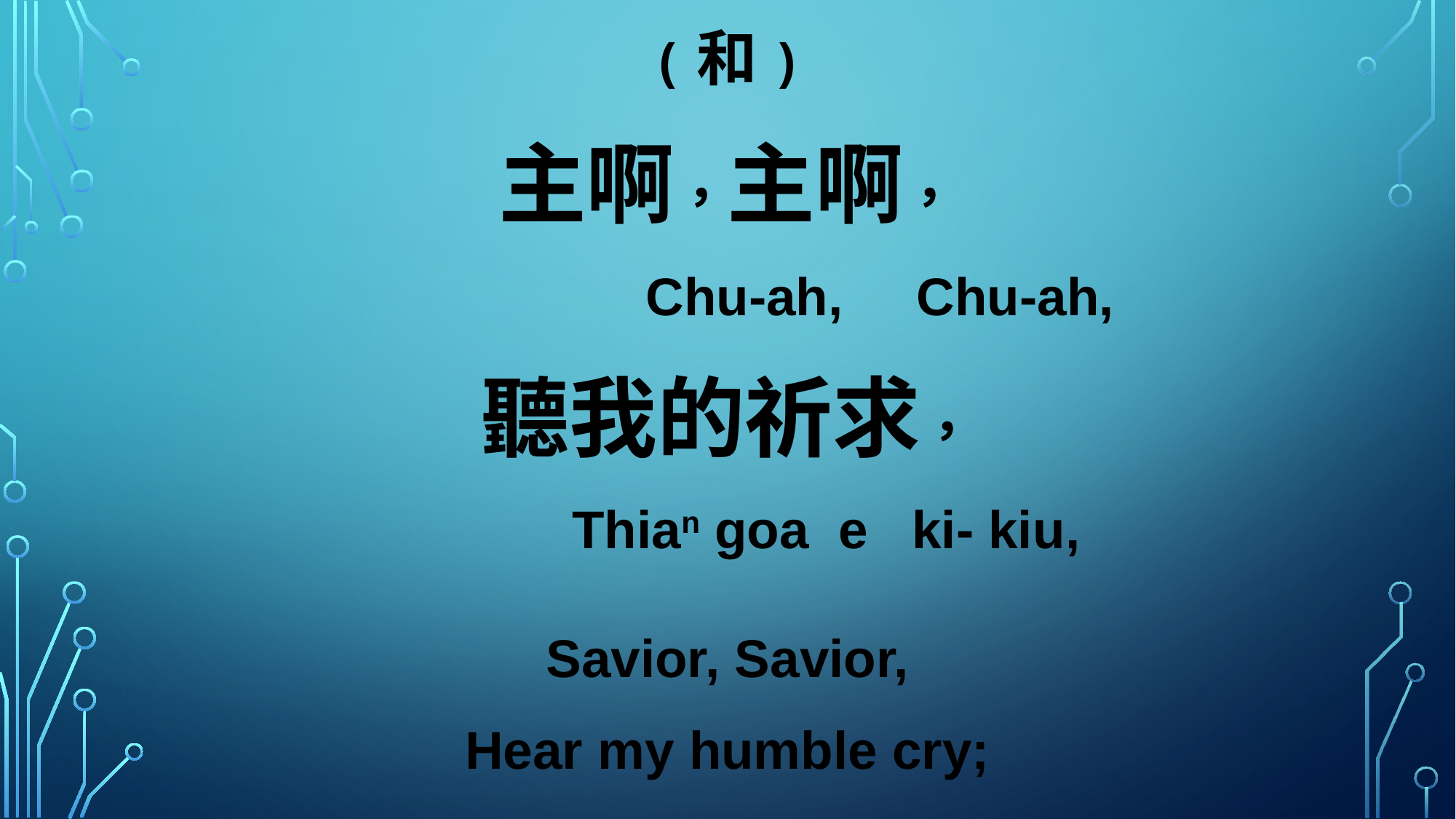

(和)
主啊，主啊，
                                        Chu-ah,     Chu-ah,
聽我的祈求，
                                   Thian goa  e   ki- kiu,

Savior, Savior,
Hear my humble cry;